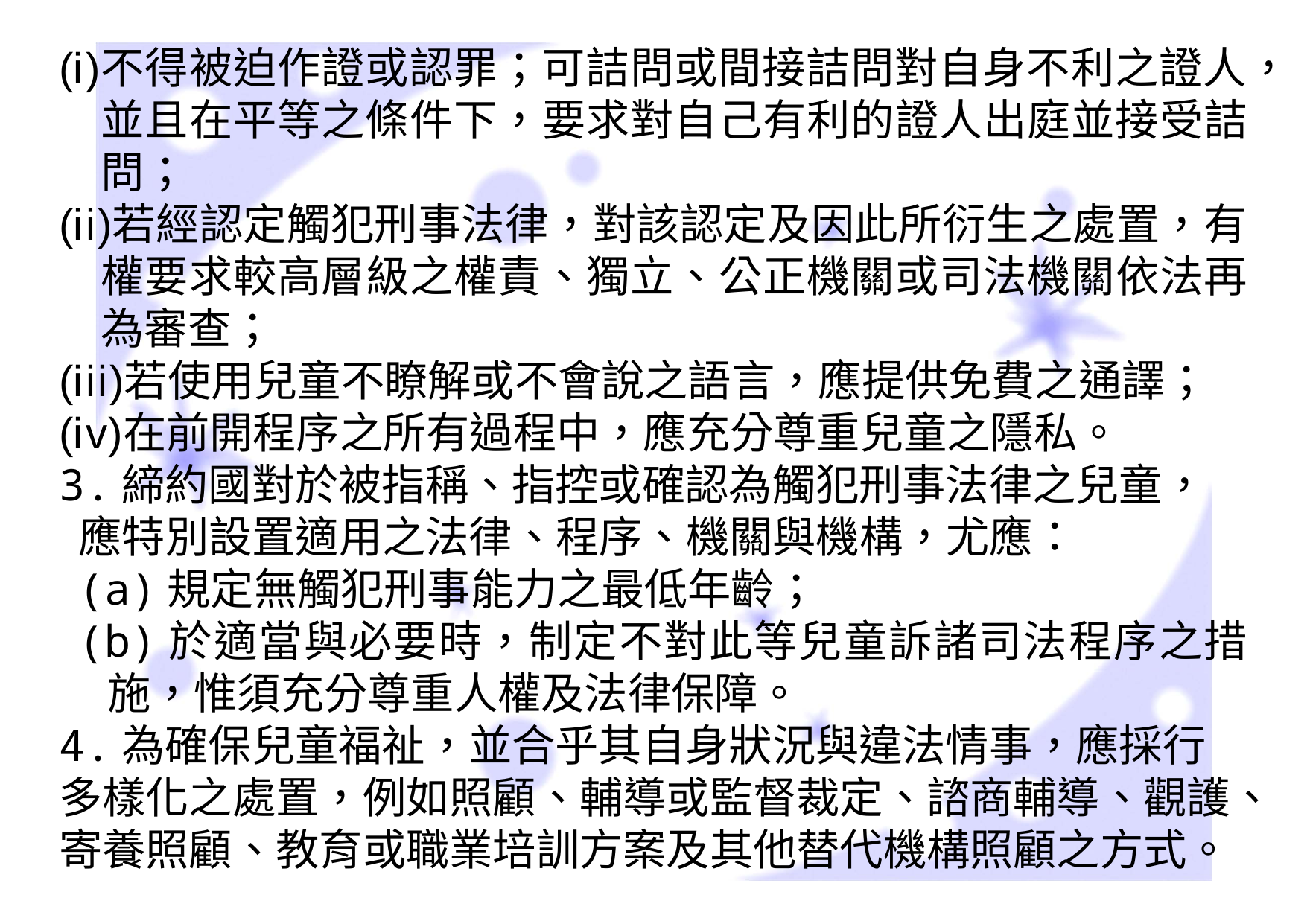

不得被迫作證或認罪；可詰問或間接詰問對自身不利之證人，並且在平等之條件下，要求對自己有利的證人出庭並接受詰問；
若經認定觸犯刑事法律，對該認定及因此所衍生之處置，有權要求較高層級之權責、獨立、公正機關或司法機關依法再為審查；
若使用兒童不瞭解或不會說之語言，應提供免費之通譯；
在前開程序之所有過程中，應充分尊重兒童之隱私。
3.締約國對於被指稱、指控或確認為觸犯刑事法律之兒童，應特別設置適用之法律、程序、機關與機構，尤應：
(a)規定無觸犯刑事能力之最低年齡；
(b)於適當與必要時，制定不對此等兒童訴諸司法程序之措施，惟須充分尊重人權及法律保障。
4.為確保兒童福祉，並合乎其自身狀況與違法情事，應採行多樣化之處置，例如照顧、輔導或監督裁定、諮商輔導、觀護、寄養照顧、教育或職業培訓方案及其他替代機構照顧之方式。